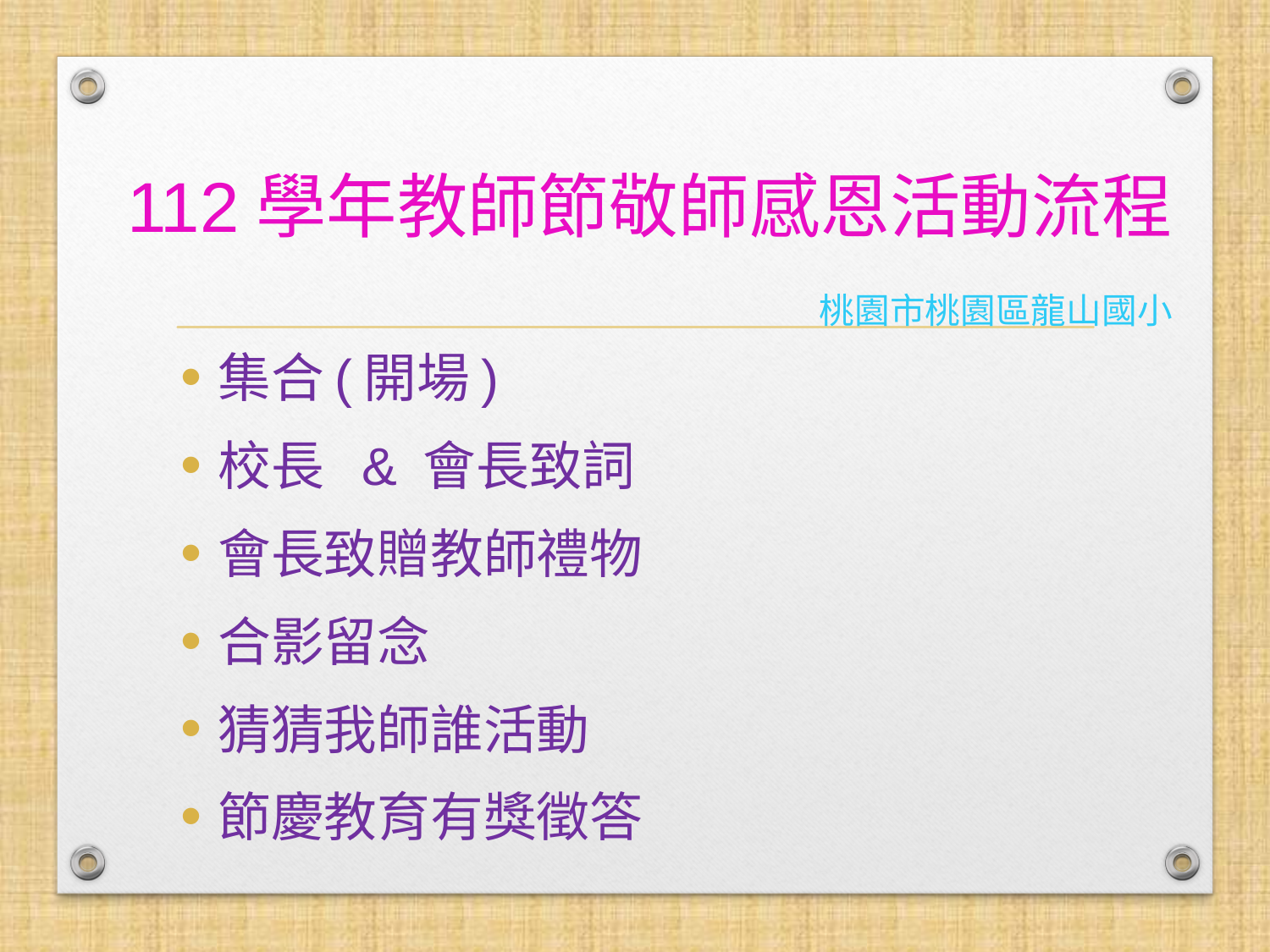

# 112學年教師節敬師感恩活動流程 桃園市桃園區龍山國小
集合(開場)
校長 & 會長致詞
會長致贈教師禮物
合影留念
猜猜我師誰活動
節慶教育有獎徵答